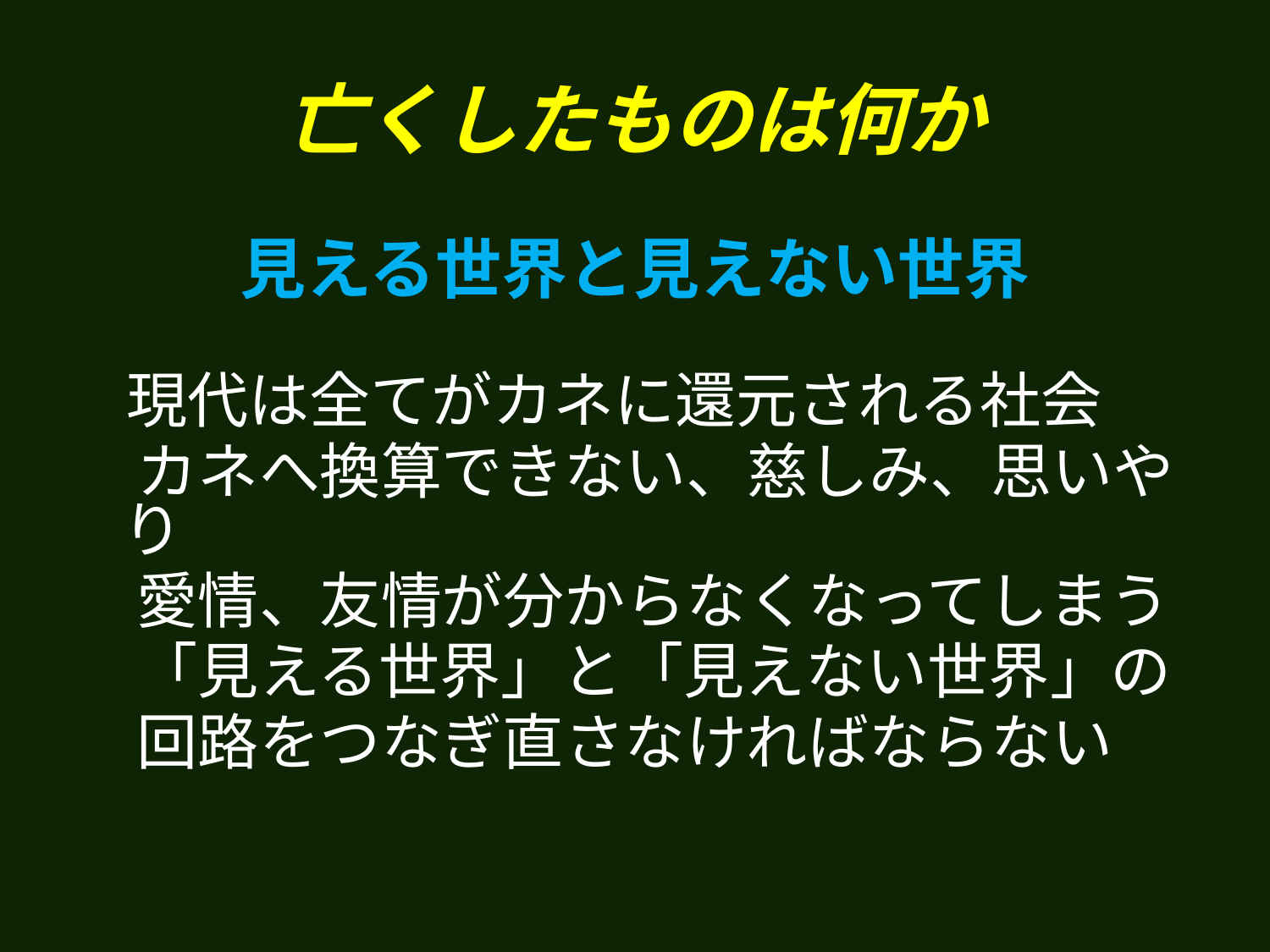

# 亡くしたものは何か
見える世界と見えない世界

　現代は全てがカネに還元される社会
　カネへ換算できない、慈しみ、思いやり
　愛情、友情が分からなくなってしまう
　「見える世界」と「見えない世界」の
　回路をつなぎ直さなければならない